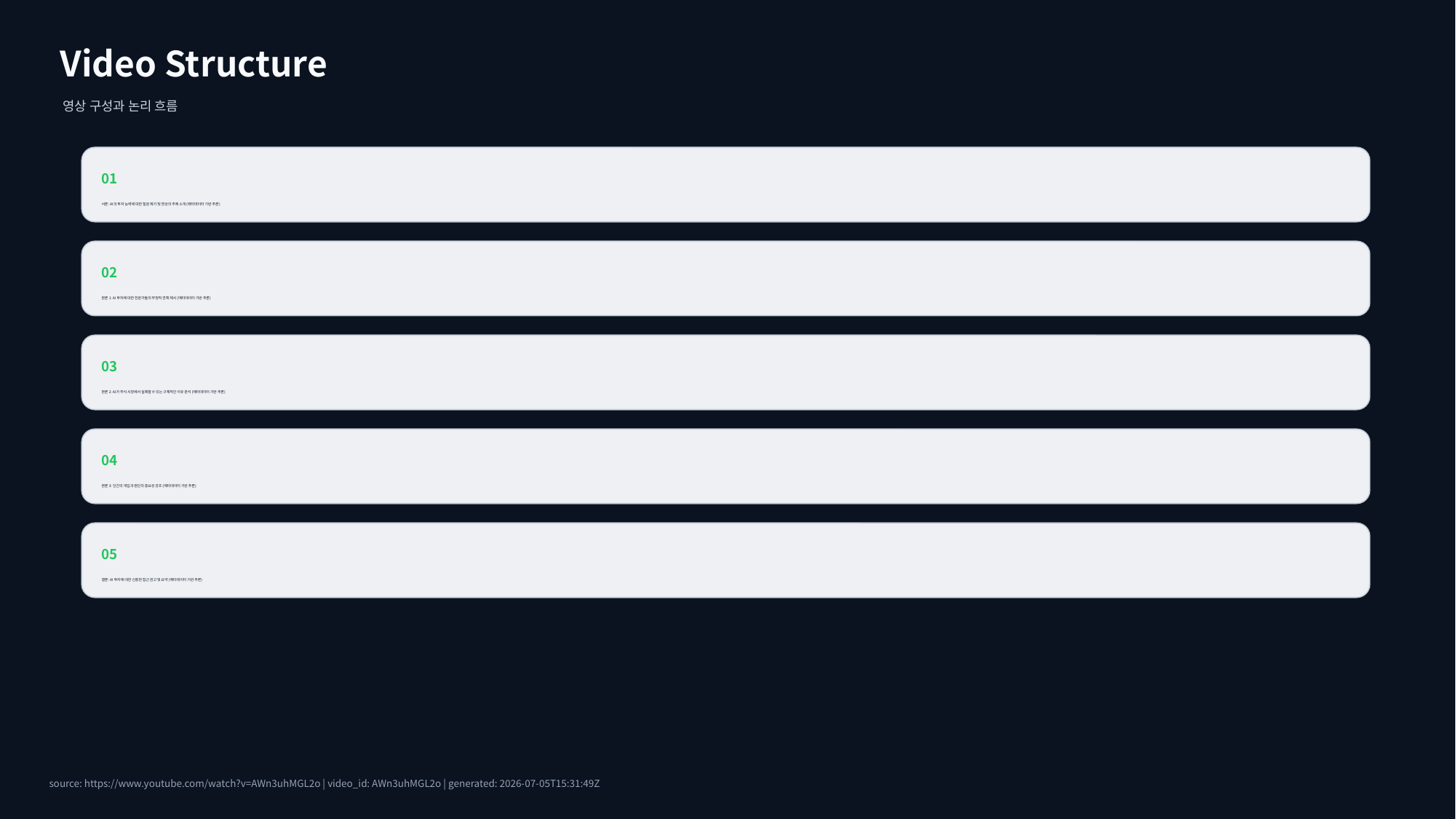

Video Structure
영상 구성과 논리 흐름

01
서론: AI의 투자 능력에 대한 질문 제기 및 영상의 주제 소개 (메타데이터 기반 추론)

02
본론 1: AI 투자에 대한 전문가들의 부정적 견해 제시 (메타데이터 기반 추론)

03
본론 2: AI가 주식 시장에서 실패할 수 있는 구체적인 이유 분석 (메타데이터 기반 추론)

04
본론 3: 인간의 개입과 판단의 중요성 강조 (메타데이터 기반 추론)

05
결론: AI 투자에 대한 신중한 접근 권고 및 요약 (메타데이터 기반 추론)
source: https://www.youtube.com/watch?v=AWn3uhMGL2o | video_id: AWn3uhMGL2o | generated: 2026-07-05T15:31:49Z